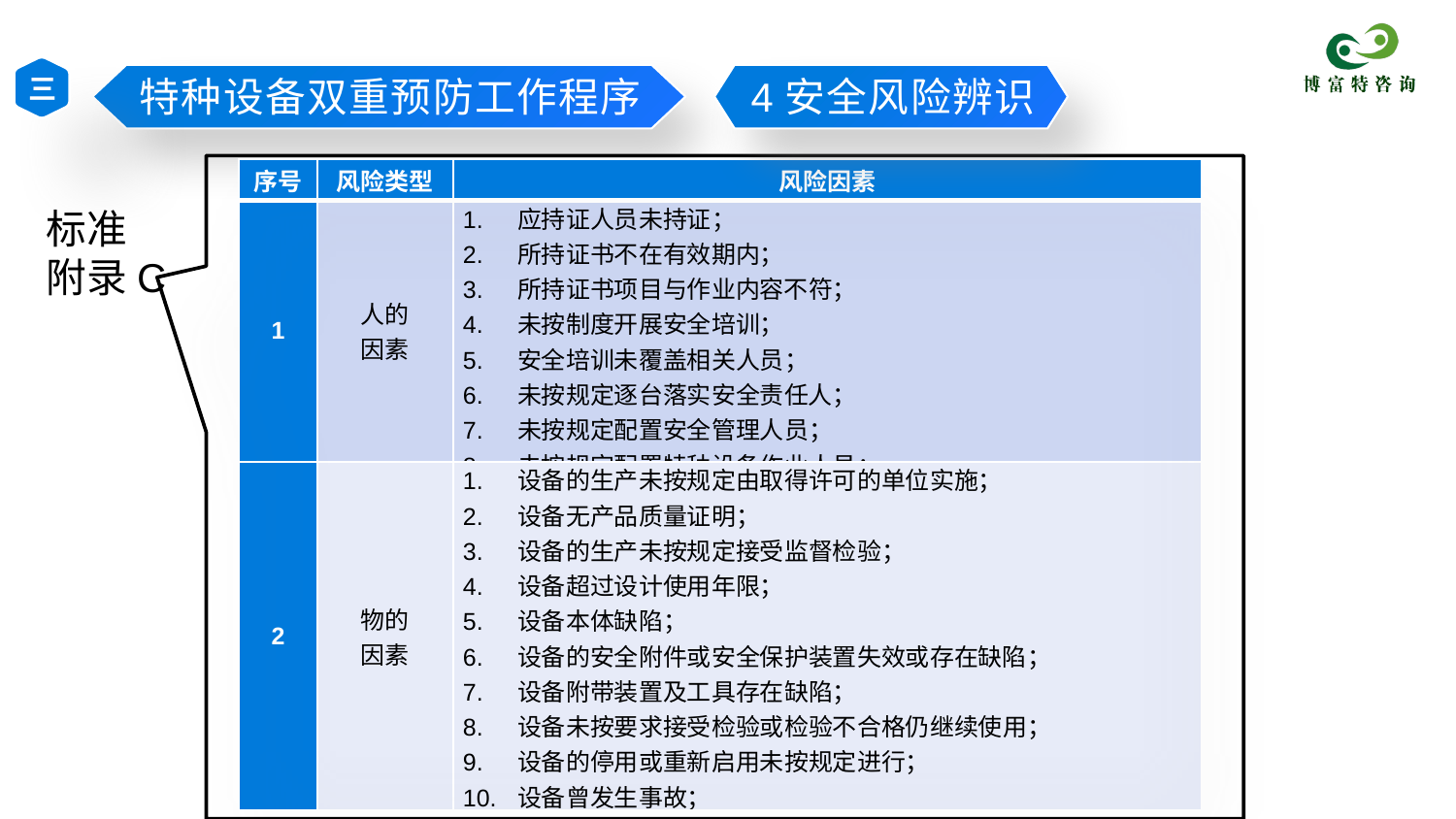

三

特种设备双重预防工作程序

4安全风险辨识

| 序号 | 风险类型 | 风险因素 |
| --- | --- | --- |
| 1 | 人的 因素 | 应持证人员未持证； 所持证书不在有效期内； 所持证书项目与作业内容不符； 未按制度开展安全培训； 安全培训未覆盖相关人员； 未按规定逐台落实安全责任人； 未按规定配置安全管理人员； 未按规定配置特种设备作业人员； 其他。 |
| 2 | 物的 因素 | 设备的生产未按规定由取得许可的单位实施； 设备无产品质量证明； 设备的生产未按规定接受监督检验； 设备超过设计使用年限； 设备本体缺陷； 设备的安全附件或安全保护装置失效或存在缺陷； 设备附带装置及工具存在缺陷； 设备未按要求接受检验或检验不合格仍继续使用； 设备的停用或重新启用未按规定进行； 设备曾发生事故； 设备未按规定进行维护保养； 其他。 |
标准
附录C

LN/TC 0023 特种设备安全标准化技术委员会（辽宁）
53